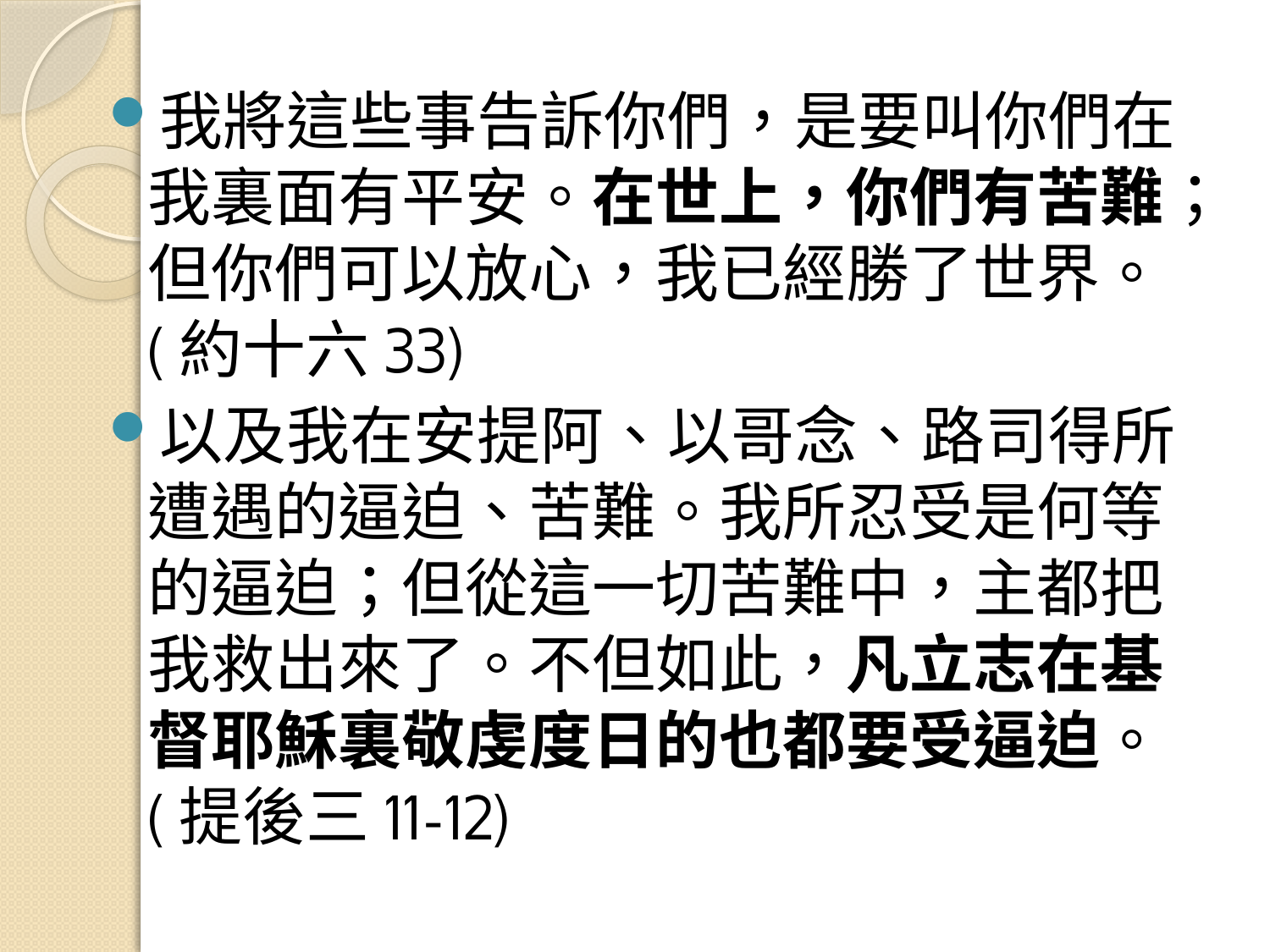

我將這些事告訴你們，是要叫你們在我裏面有平安。在世上，你們有苦難；但你們可以放心，我已經勝了世界。(約十六33)
以及我在安提阿、以哥念、路司得所遭遇的逼迫、苦難。我所忍受是何等的逼迫；但從這一切苦難中，主都把我救出來了。不但如此，凡立志在基督耶穌裏敬虔度日的也都要受逼迫。(提後三11-12)